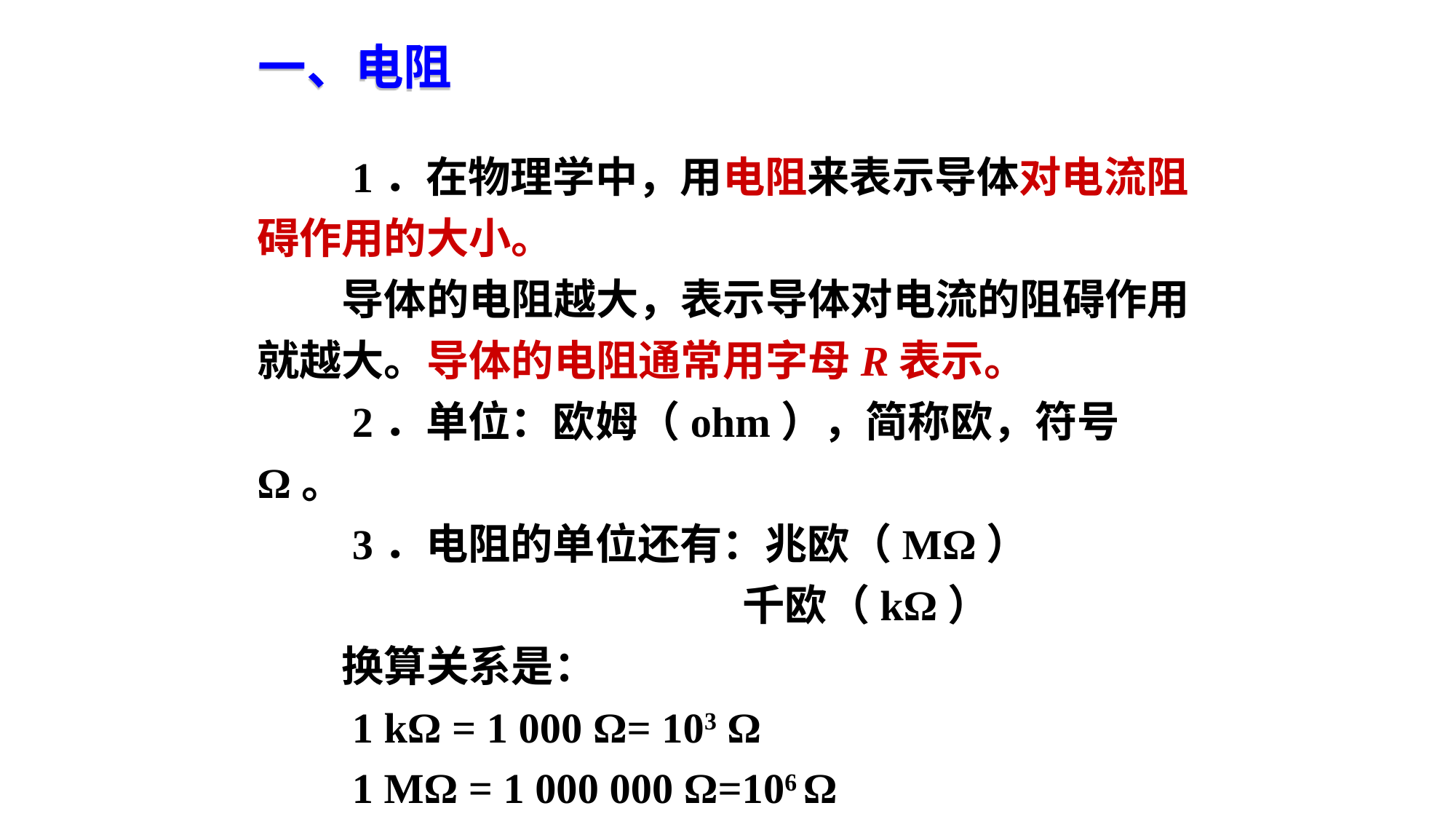

一、电阻
　　1．在物理学中，用电阻来表示导体对电流阻碍作用的大小。
　　导体的电阻越大，表示导体对电流的阻碍作用就越大。导体的电阻通常用字母R表示。
　　2．单位：欧姆（ohm），简称欧，符号Ω。
　　3．电阻的单位还有：兆欧（MΩ）
　　　　　　　　　　　  千欧（kΩ）
　　换算关系是：
　　1 kΩ = 1 000 Ω= 103 Ω
　　1 MΩ = 1 000 000 Ω=106 Ω